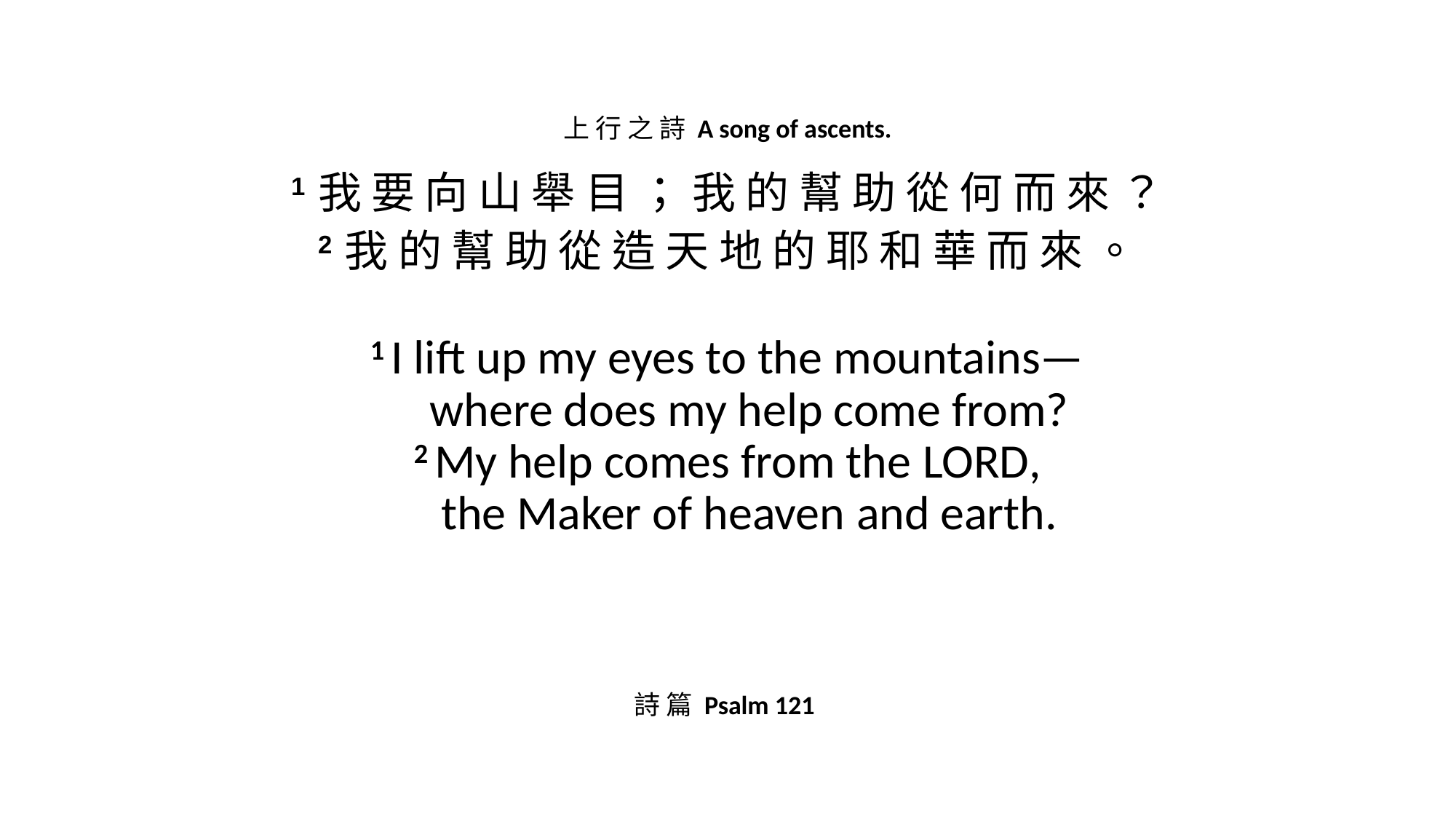

上 行 之 詩 A song of ascents.
1 我 要 向 山 舉 目 ； 我 的 幫 助 從 何 而 來 ？
2 我 的 幫 助 從 造 天 地 的 耶 和 華 而 來 。

1 I lift up my eyes to the mountains—
    where does my help come from?
2 My help comes from the Lord,
    the Maker of heaven and earth.

詩 篇 Psalm 121